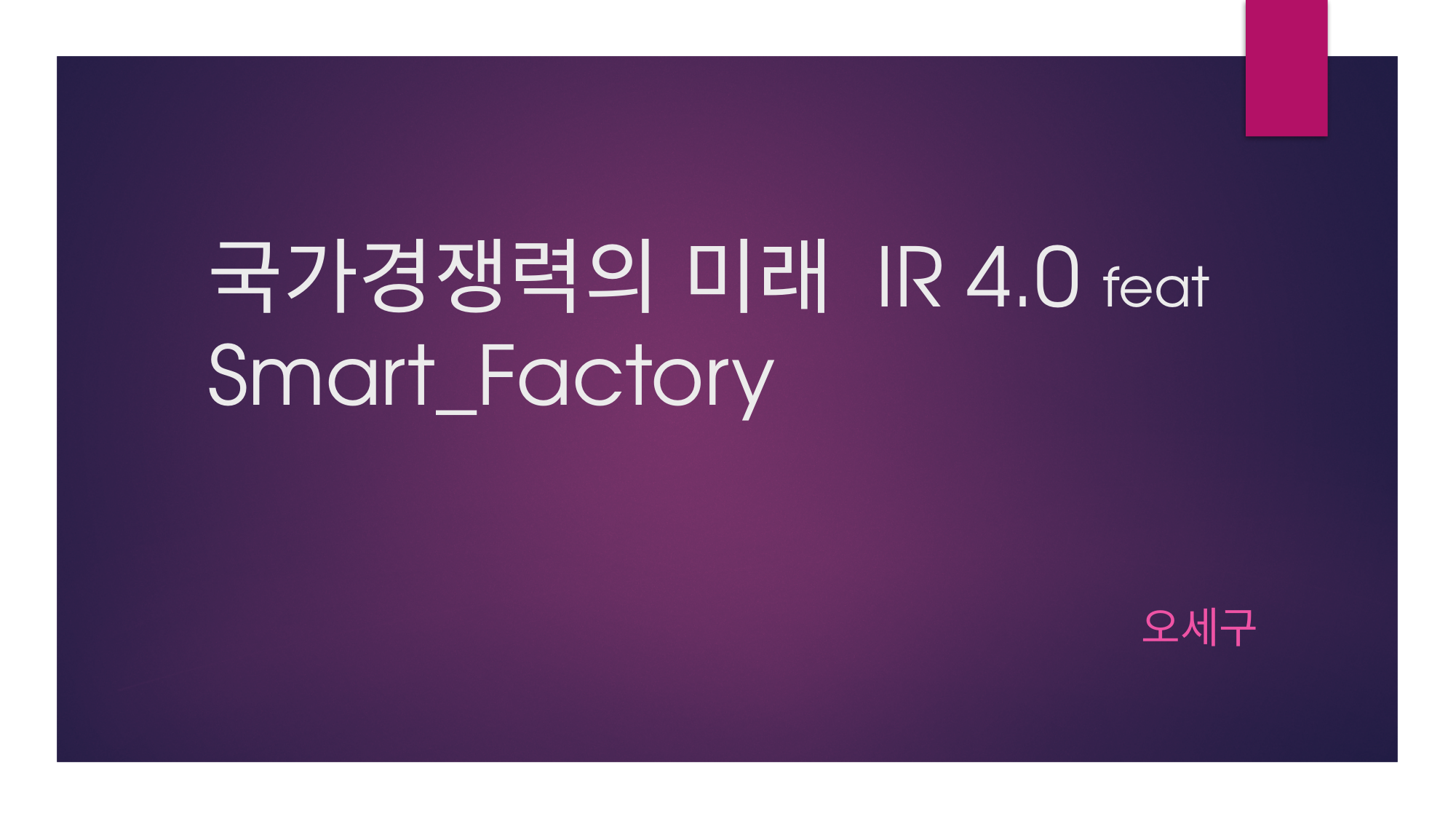

# 국가경쟁력의 미래 IR 4.0 feat Smart_Factory
오세구